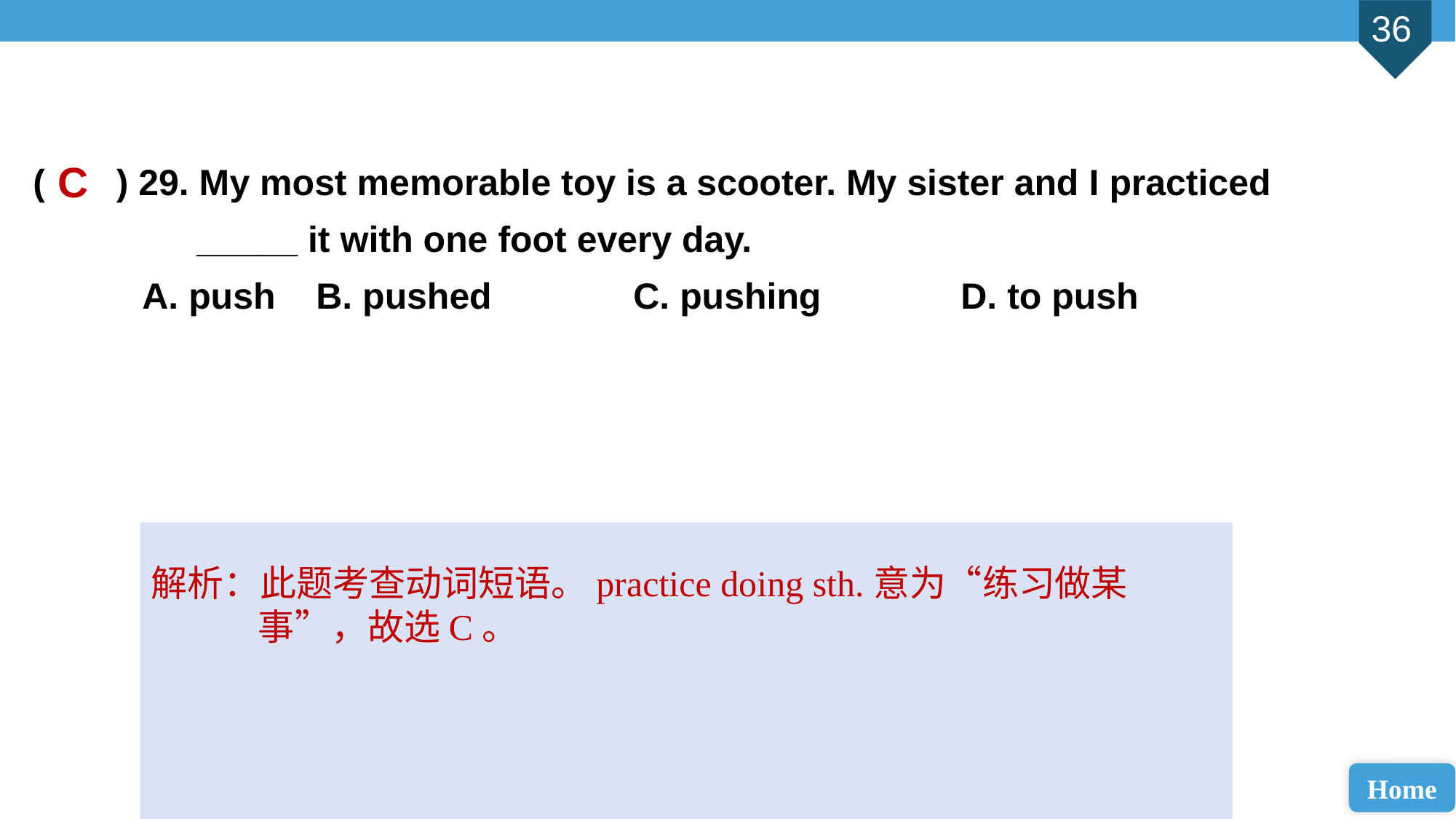

(       ) 29. My most memorable toy is a scooter. My sister and I practiced
_____ it with one foot every day.
A. push	 B. pushed 		C. pushing 		D. to push
C

解析：此题考查动词短语。practice doing sth.意为“练习做某事”，故选C。